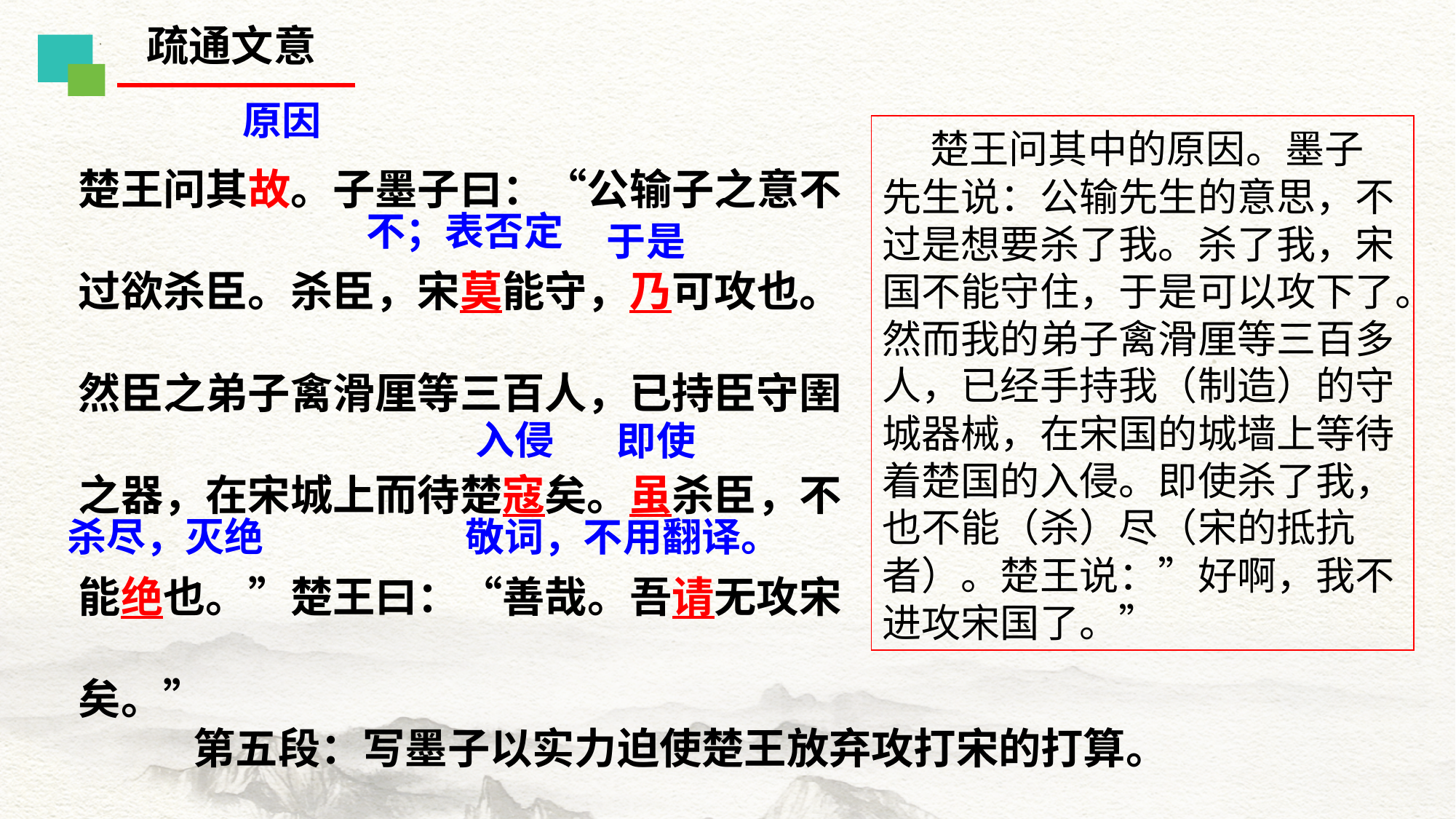

疏通文意

原因
楚王问其故。子墨子曰：“公输子之意不过欲杀臣。杀臣，宋莫能守，乃可攻也。然臣之弟子禽滑厘等三百人，已持臣守圉之器，在宋城上而待楚寇矣。虽杀臣，不能绝也。”楚王曰：“善哉。吾请无攻宋矣。”
    楚王问其中的原因。墨子先生说：公输先生的意思，不过是想要杀了我。杀了我，宋国不能守住，于是可以攻下了。然而我的弟子禽滑厘等三百多人，已经手持我（制造）的守城器械，在宋国的城墙上等待着楚国的入侵。即使杀了我，也不能（杀）尽（宋的抵抗者）。楚王说：”好啊，我不进攻宋国了。”
不；表否定
于是
入侵
即使
杀尽，灭绝
敬词，不用翻译。
第五段：写墨子以实力迫使楚王放弃攻打宋的打算。